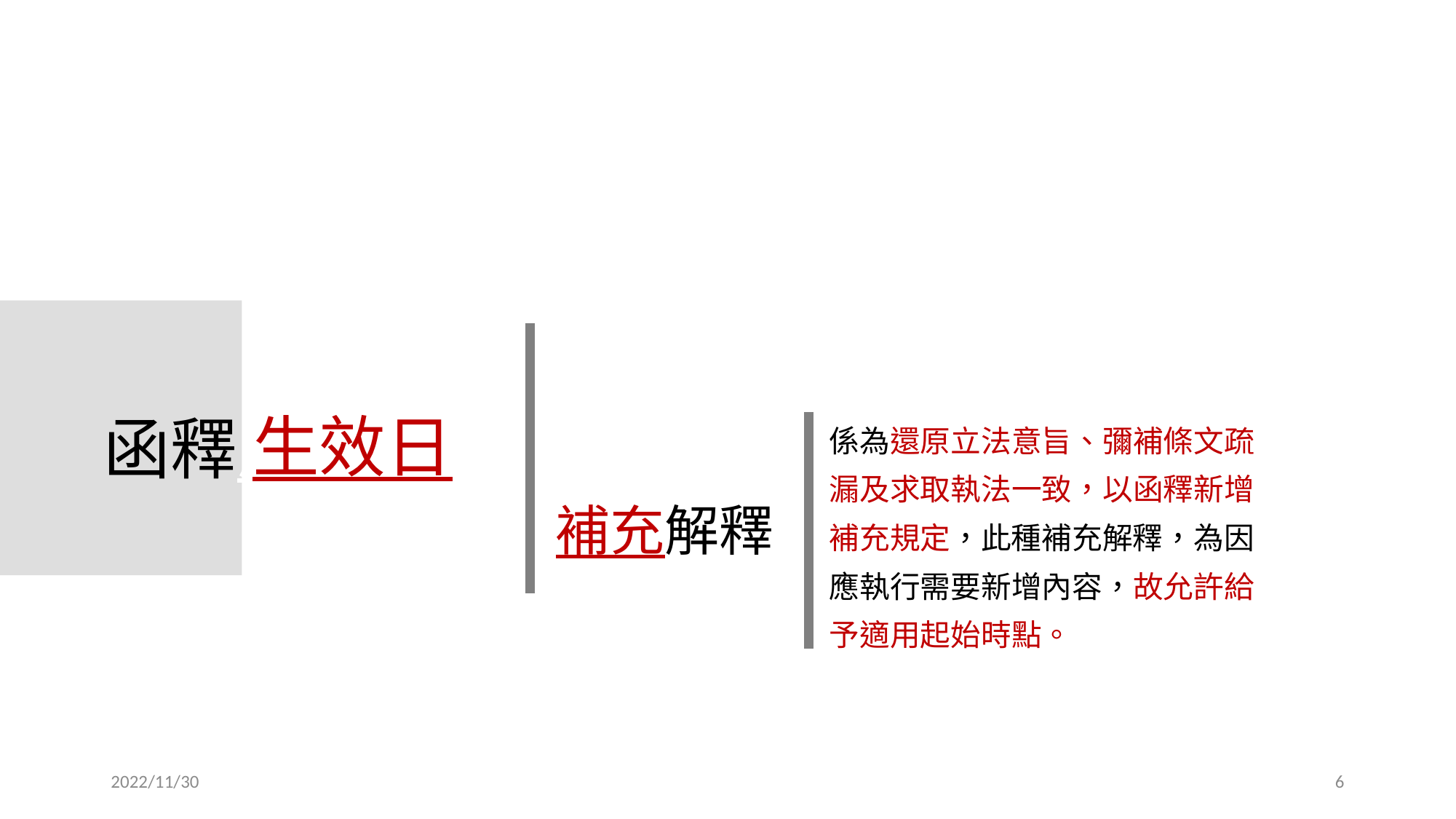

函釋層次次
文義解釋
補充解釋
生效日
係為還原立法意旨、彌補條文疏漏及求取執法一致，以函釋新增補充規定，此種補充解釋，為因應執行需要新增內容，故允許給予適用起始時點。
2022/11/30
6